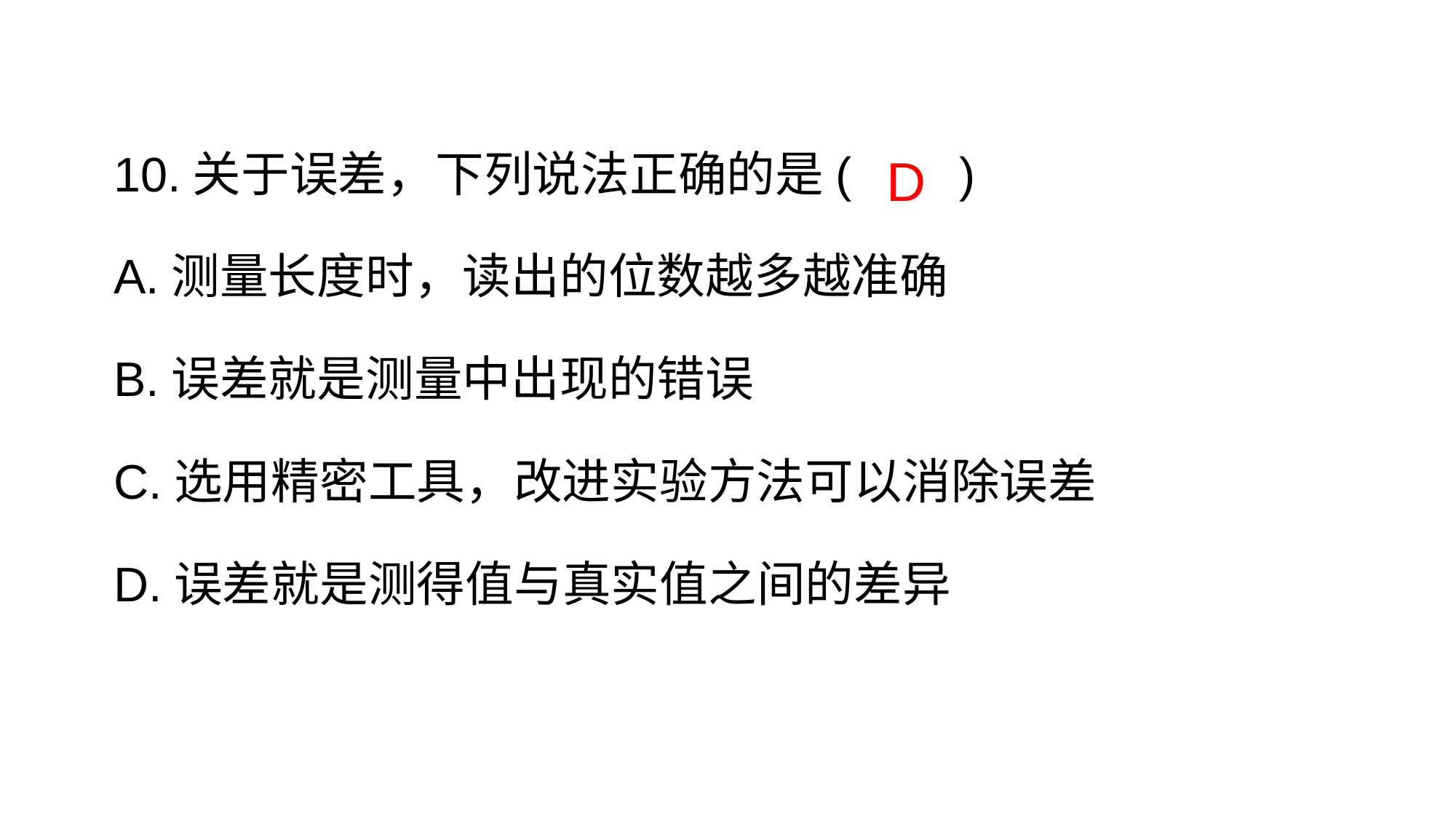

10.关于误差，下列说法正确的是(        )
A.测量长度时，读出的位数越多越准确
B.误差就是测量中出现的错误
C.选用精密工具，改进实验方法可以消除误差
D.误差就是测得值与真实值之间的差异
D